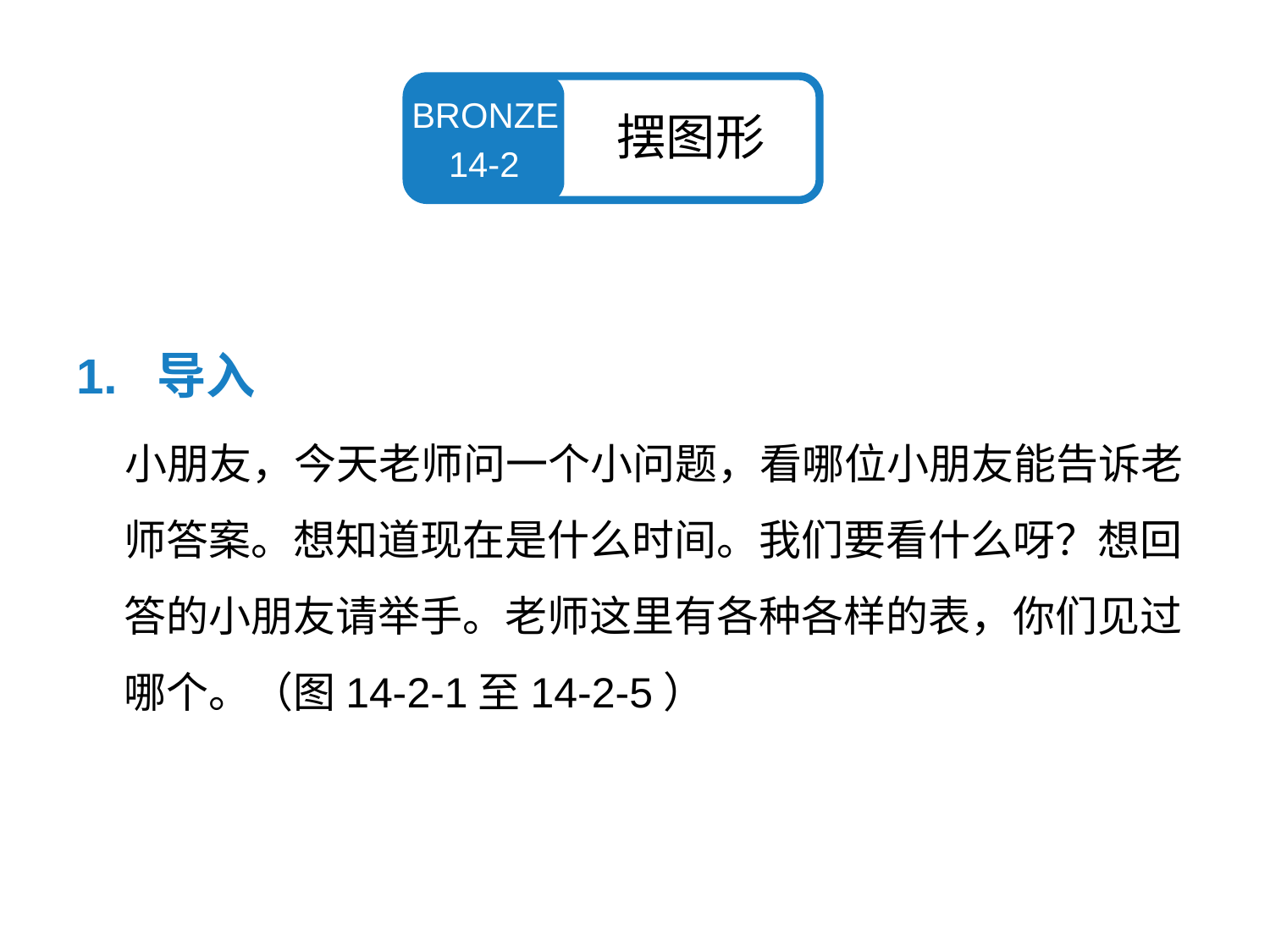

# BRONZE

摆图形
14-2
1.  导入
    小朋友，今天老师问一个小问题，看哪位小朋友能告诉老师答案。想知道现在是什么时间。我们要看什么呀？想回答的小朋友请举手。老师这里有各种各样的表，你们见过哪个。（图14-2-1至14-2-5）